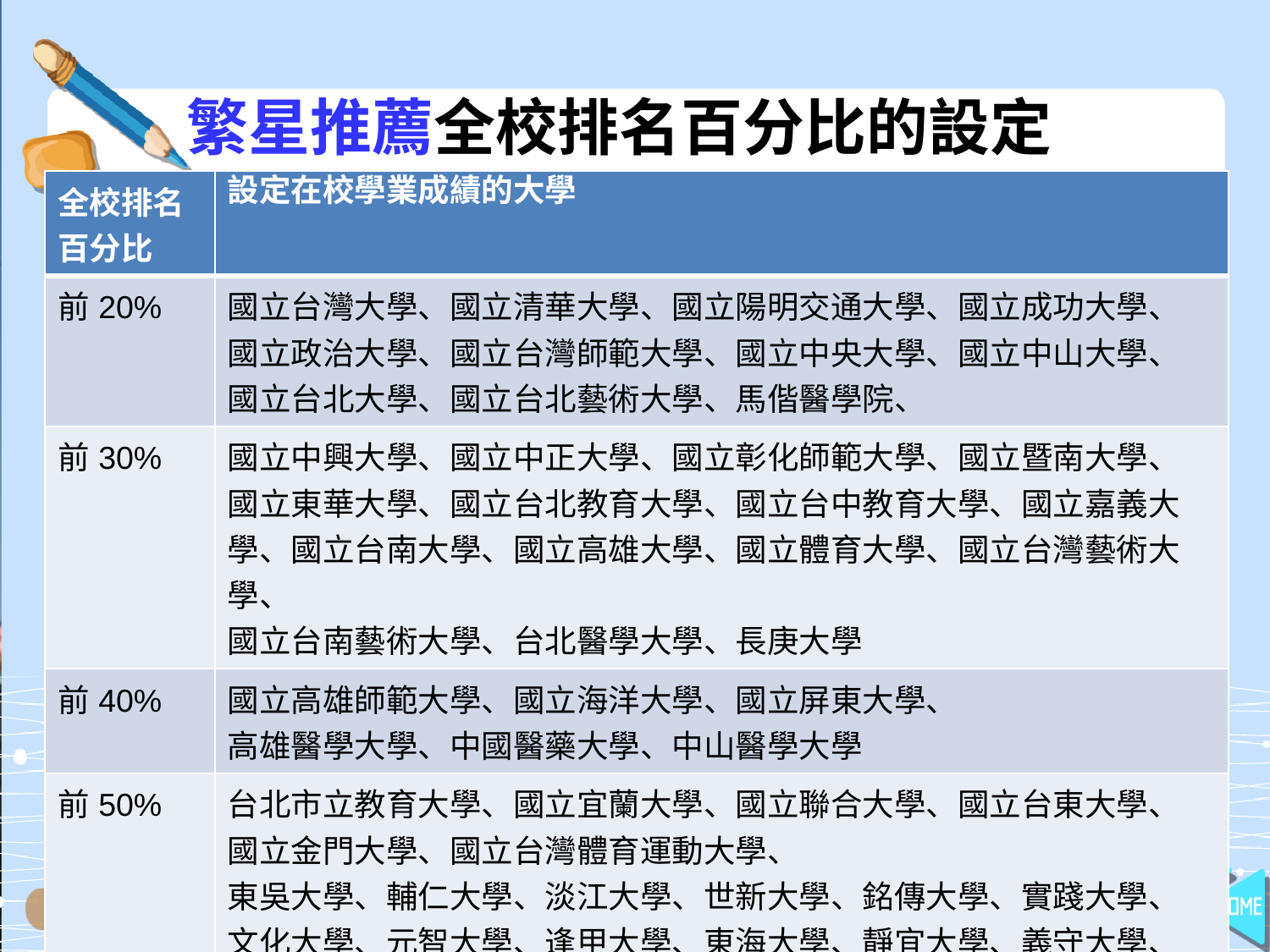

# 繁星推薦全校排名百分比的設定
| 全校排名百分比 | 設定在校學業成績的大學 |
| --- | --- |
| 前20% | 國立台灣大學、國立清華大學、國立陽明交通大學、國立成功大學、 國立政治大學、國立台灣師範大學、國立中央大學、國立中山大學、 國立台北大學、國立台北藝術大學、馬偕醫學院、 |
| 前30% | 國立中興大學、國立中正大學、國立彰化師範大學、國立暨南大學、 國立東華大學、國立台北教育大學、國立台中教育大學、國立嘉義大學、國立台南大學、國立高雄大學、國立體育大學、國立台灣藝術大學、 國立台南藝術大學、台北醫學大學、長庚大學 |
| 前40% | 國立高雄師範大學、國立海洋大學、國立屏東大學、 高雄醫學大學、中國醫藥大學、中山醫學大學 |
| 前50% | 台北市立教育大學、國立宜蘭大學、國立聯合大學、國立台東大學、 國立金門大學、國立台灣體育運動大學、 東吳大學、輔仁大學、淡江大學、世新大學、銘傳大學、實踐大學、 文化大學、元智大學、逢甲大學、東海大學、靜宜大學、義守大學、 大同大學、真理大學、開南大學、中華大學、亞洲大學、大葉大學、 南華大學、慈濟大學、佛光大學、華梵大學、玄奘大學、首府大學、 明道大學、康寧大學、中信金融管理學院 |
|  |  |  |
| --- | --- | --- |